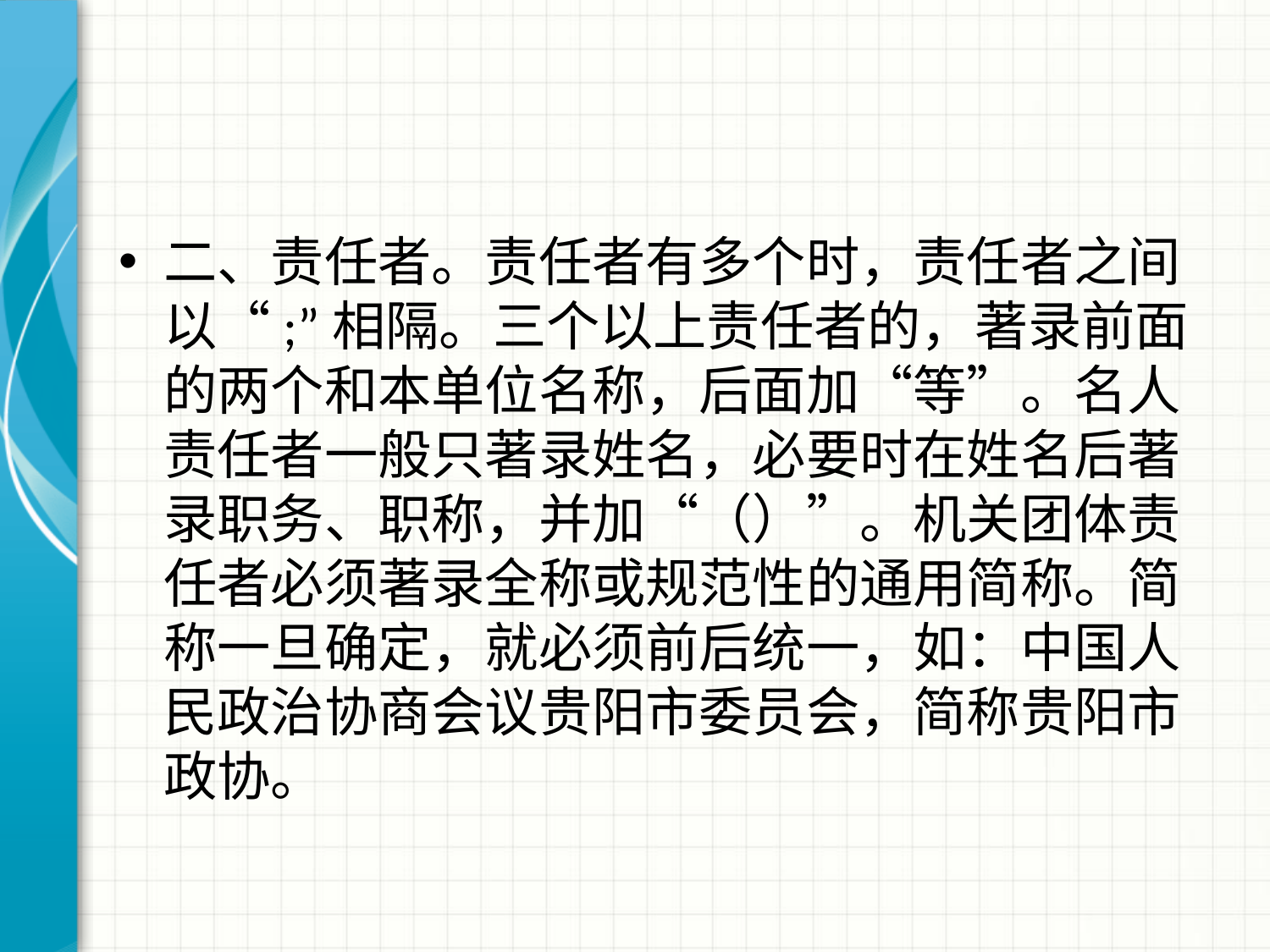

#
二、责任者。责任者有多个时，责任者之间以“;”相隔。三个以上责任者的，著录前面的两个和本单位名称，后面加“等”。名人责任者一般只著录姓名，必要时在姓名后著录职务、职称，并加“（）”。机关团体责任者必须著录全称或规范性的通用简称。简称一旦确定，就必须前后统一，如：中国人民政治协商会议贵阳市委员会，简称贵阳市政协。